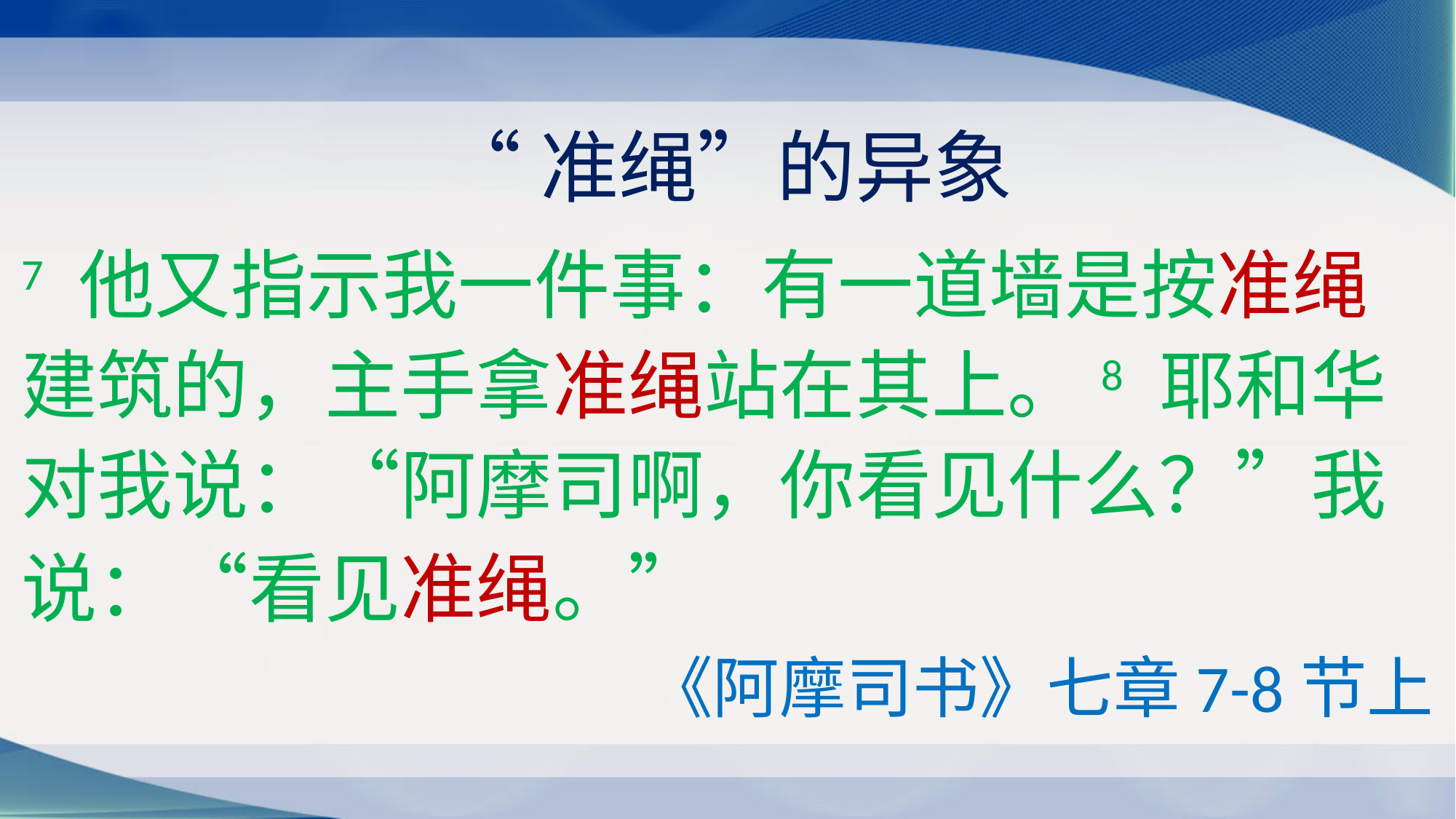

“准绳”的异象
7 他又指示我一件事：有一道墙是按准绳建筑的，主手拿准绳站在其上。8 耶和华对我说：“阿摩司啊，你看见什么？”我说：“看见准绳。”
《阿摩司书》七章7-8节上